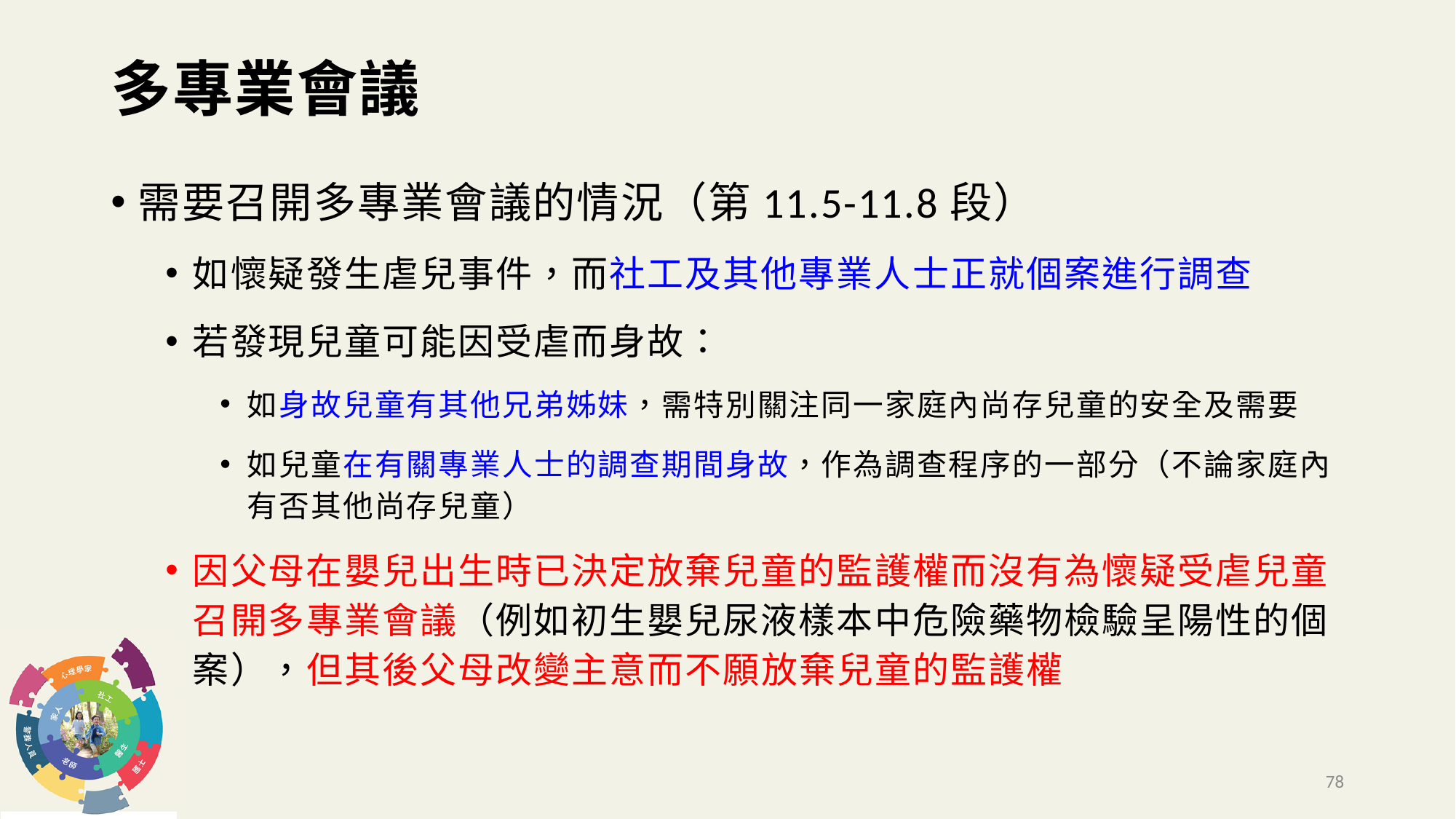

# 多專業會議
需要召開多專業會議的情況（第11.5-11.8段）
如懷疑發生虐兒事件，而社工及其他專業人士正就個案進行調查
若發現兒童可能因受虐而身故：
如身故兒童有其他兄弟姊妹，需特別關注同一家庭內尚存兒童的安全及需要
如兒童在有關專業人士的調查期間身故，作為調查程序的一部分（不論家庭內有否其他尚存兒童）
因父母在嬰兒出生時已決定放棄兒童的監護權而沒有為懷疑受虐兒童召開多專業會議（例如初生嬰兒尿液樣本中危險藥物檢驗呈陽性的個案），但其後父母改變主意而不願放棄兒童的監護權

78